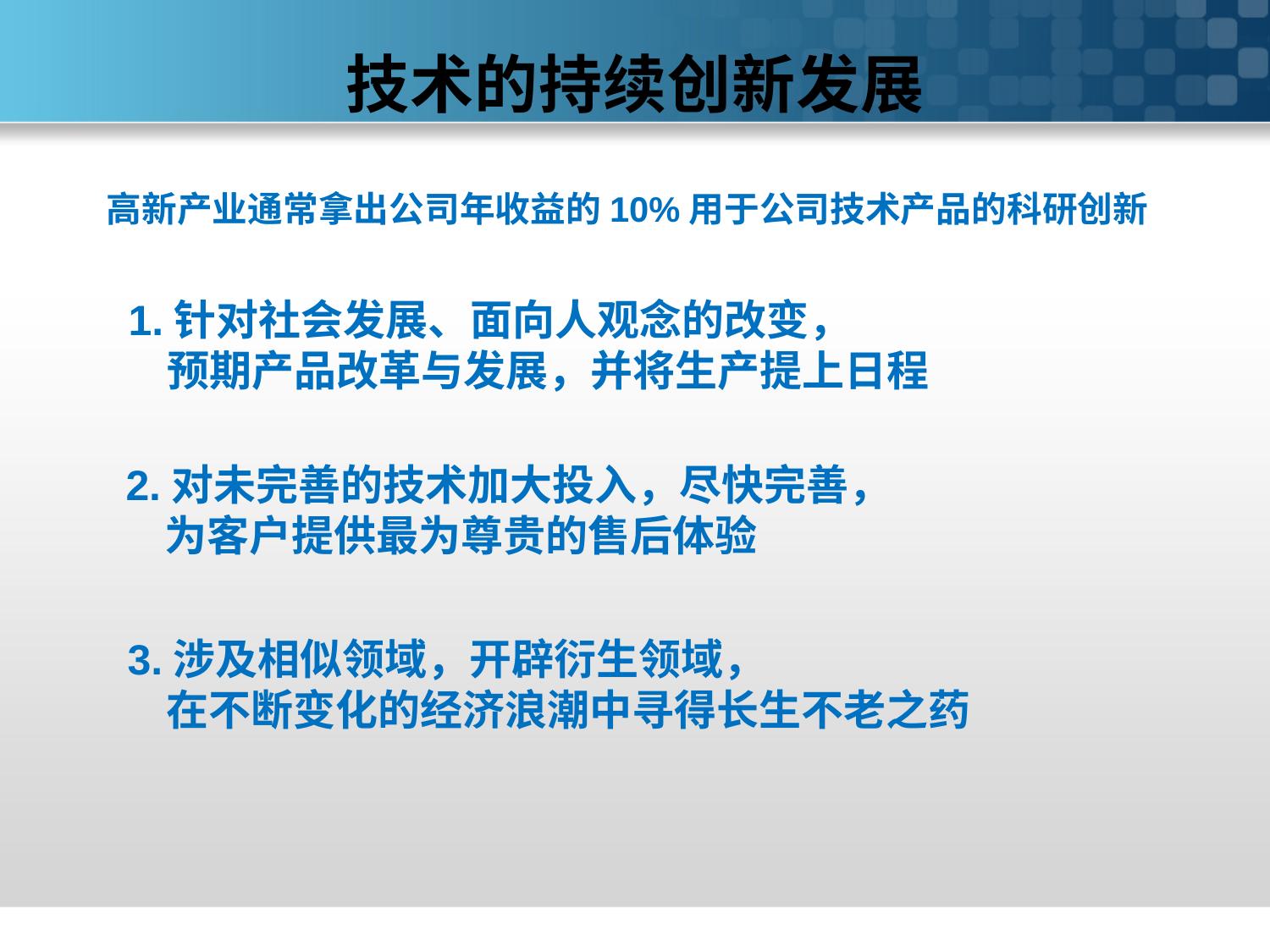

技术的持续创新发展
高新产业通常拿出公司年收益的10%用于公司技术产品的科研创新
1.针对社会发展、面向人观念的改变，
   预期产品改革与发展，并将生产提上日程
2.对未完善的技术加大投入，尽快完善，
   为客户提供最为尊贵的售后体验
3.涉及相似领域，开辟衍生领域，
   在不断变化的经济浪潮中寻得长生不老之药